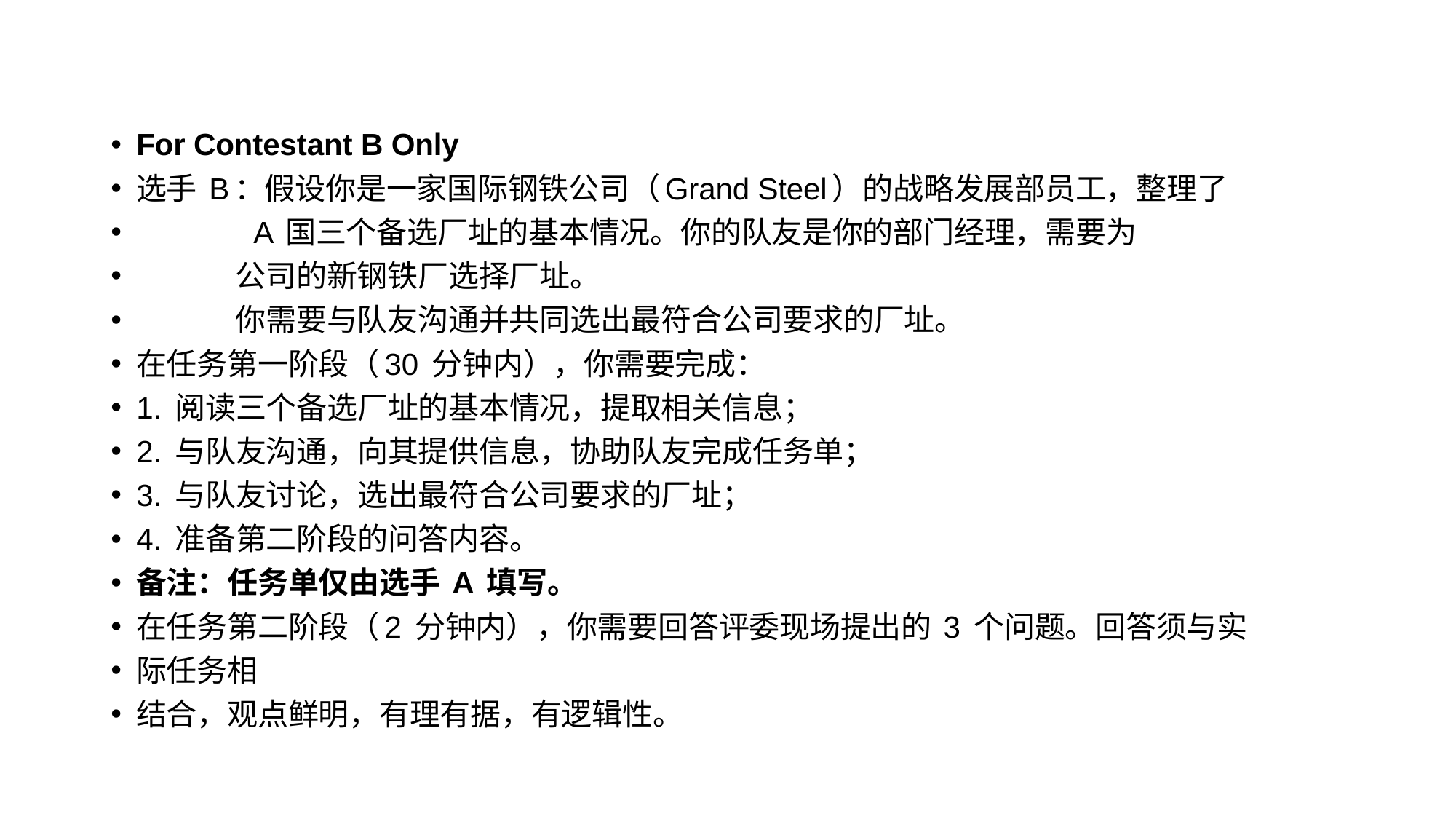

#
For Contestant B Only
选手 B：假设你是一家国际钢铁公司（Grand Steel）的战略发展部员工，整理了
              A 国三个备选厂址的基本情况。你的队友是你的部门经理，需要为
              公司的新钢铁厂选择厂址。
              你需要与队友沟通并共同选出最符合公司要求的厂址。
在任务第一阶段（30 分钟内），你需要完成：
1. 阅读三个备选厂址的基本情况，提取相关信息；
2. 与队友沟通，向其提供信息，协助队友完成任务单；
3. 与队友讨论，选出最符合公司要求的厂址；
4. 准备第二阶段的问答内容。
备注：任务单仅由选手 A 填写。
在任务第二阶段（2 分钟内），你需要回答评委现场提出的 3 个问题。回答须与实
际任务相
结合，观点鲜明，有理有据，有逻辑性。